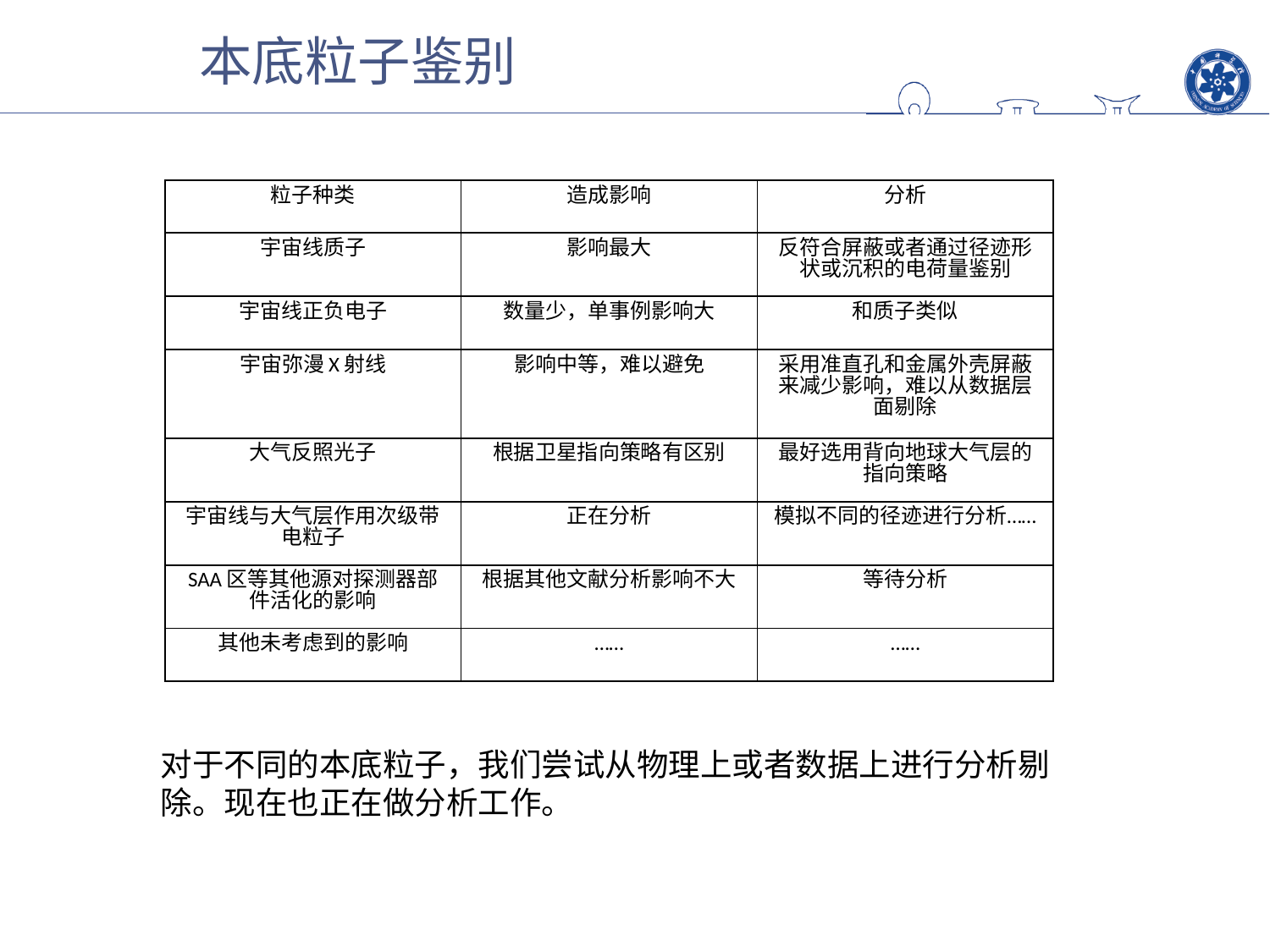

本底粒子鉴别
| 粒子种类 | 造成影响 | 分析 |
| --- | --- | --- |
| 宇宙线质子 | 影响最大 | 反符合屏蔽或者通过径迹形状或沉积的电荷量鉴别 |
| 宇宙线正负电子 | 数量少，单事例影响大 | 和质子类似 |
| 宇宙弥漫X射线 | 影响中等，难以避免 | 采用准直孔和金属外壳屏蔽来减少影响，难以从数据层面剔除 |
| 大气反照光子 | 根据卫星指向策略有区别 | 最好选用背向地球大气层的指向策略 |
| 宇宙线与大气层作用次级带电粒子 | 正在分析 | 模拟不同的径迹进行分析…… |
| SAA区等其他源对探测器部件活化的影响 | 根据其他文献分析影响不大 | 等待分析 |
| 其他未考虑到的影响 | …… | …… |
对于不同的本底粒子，我们尝试从物理上或者数据上进行分析剔除。现在也正在做分析工作。
23